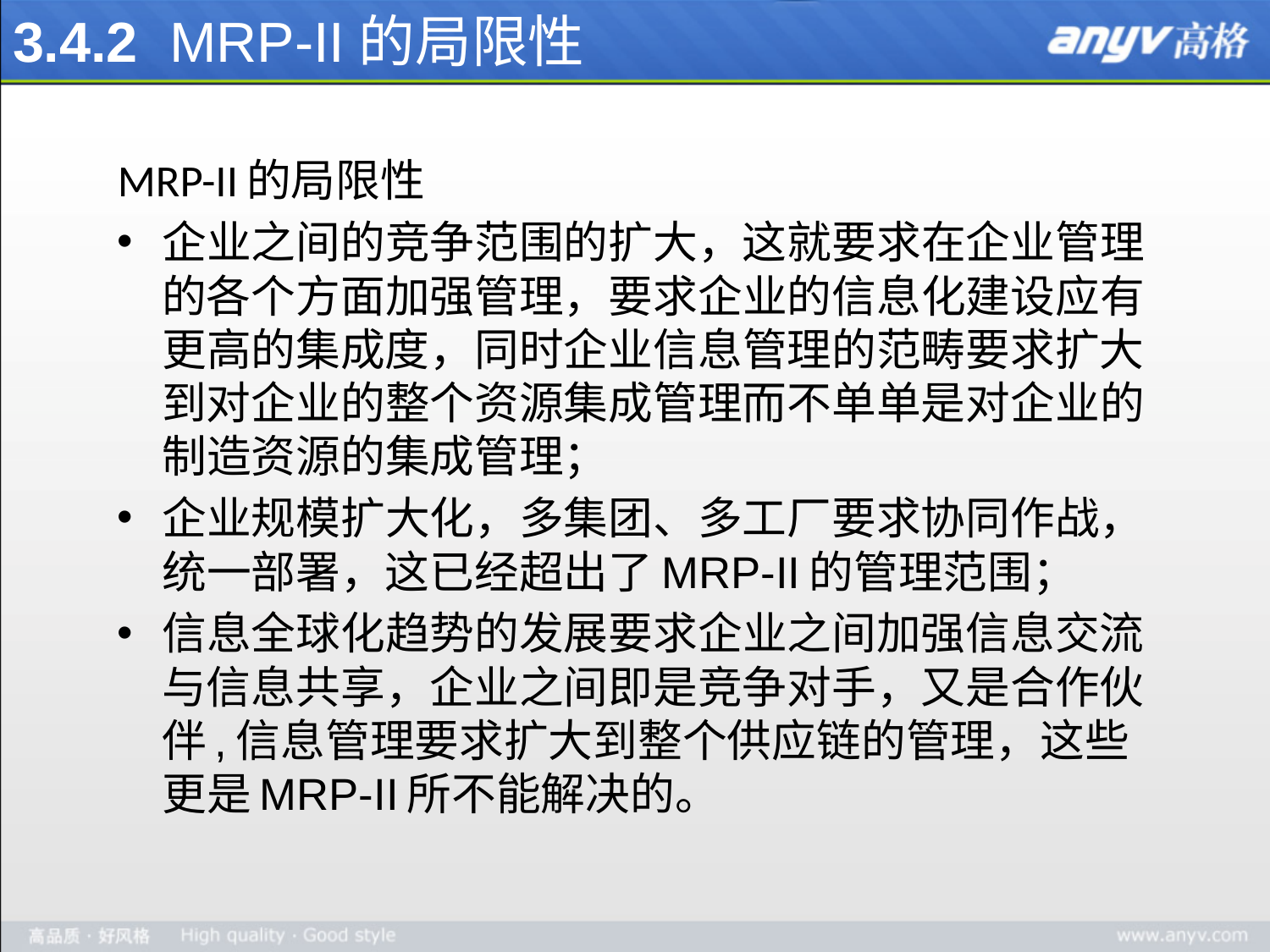

# 3.4.2  MRP-II的局限性
MRP-II的局限性
企业之间的竞争范围的扩大，这就要求在企业管理的各个方面加强管理，要求企业的信息化建设应有更高的集成度，同时企业信息管理的范畴要求扩大到对企业的整个资源集成管理而不单单是对企业的制造资源的集成管理；
企业规模扩大化，多集团、多工厂要求协同作战，统一部署，这已经超出了MRP-II的管理范围；
信息全球化趋势的发展要求企业之间加强信息交流与信息共享，企业之间即是竞争对手，又是合作伙伴,信息管理要求扩大到整个供应链的管理，这些更是MRP-II所不能解决的。